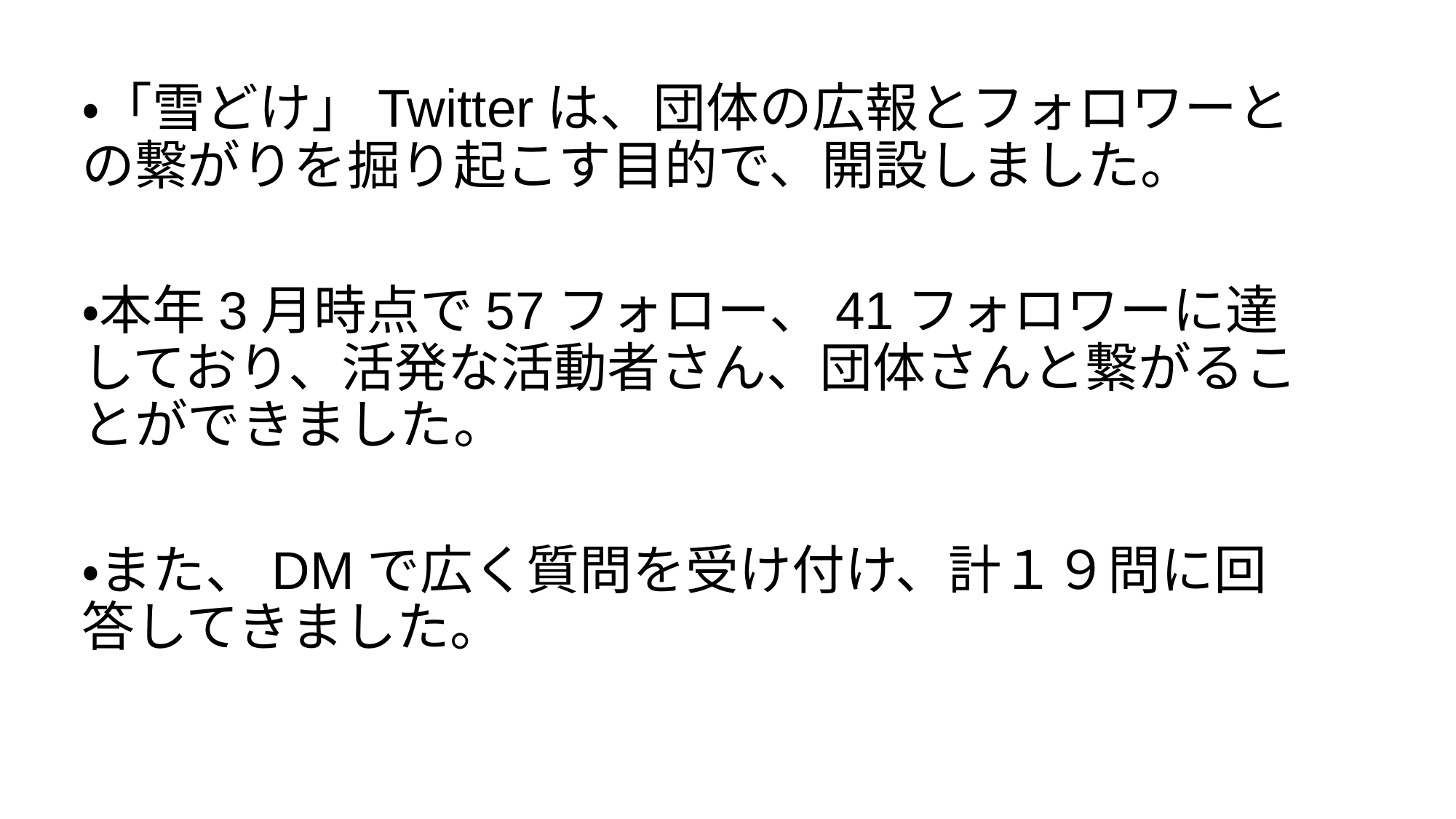

・「雪どけ」Twitterは、団体の広報とフォロワーとの繋がりを掘り起こす目的で、開設しました。

・本年3月時点で57フォロー、41フォロワーに達しており、活発な活動者さん、団体さんと繋がることができました。

・また、DMで広く質問を受け付け、計１９問に回答してきました。